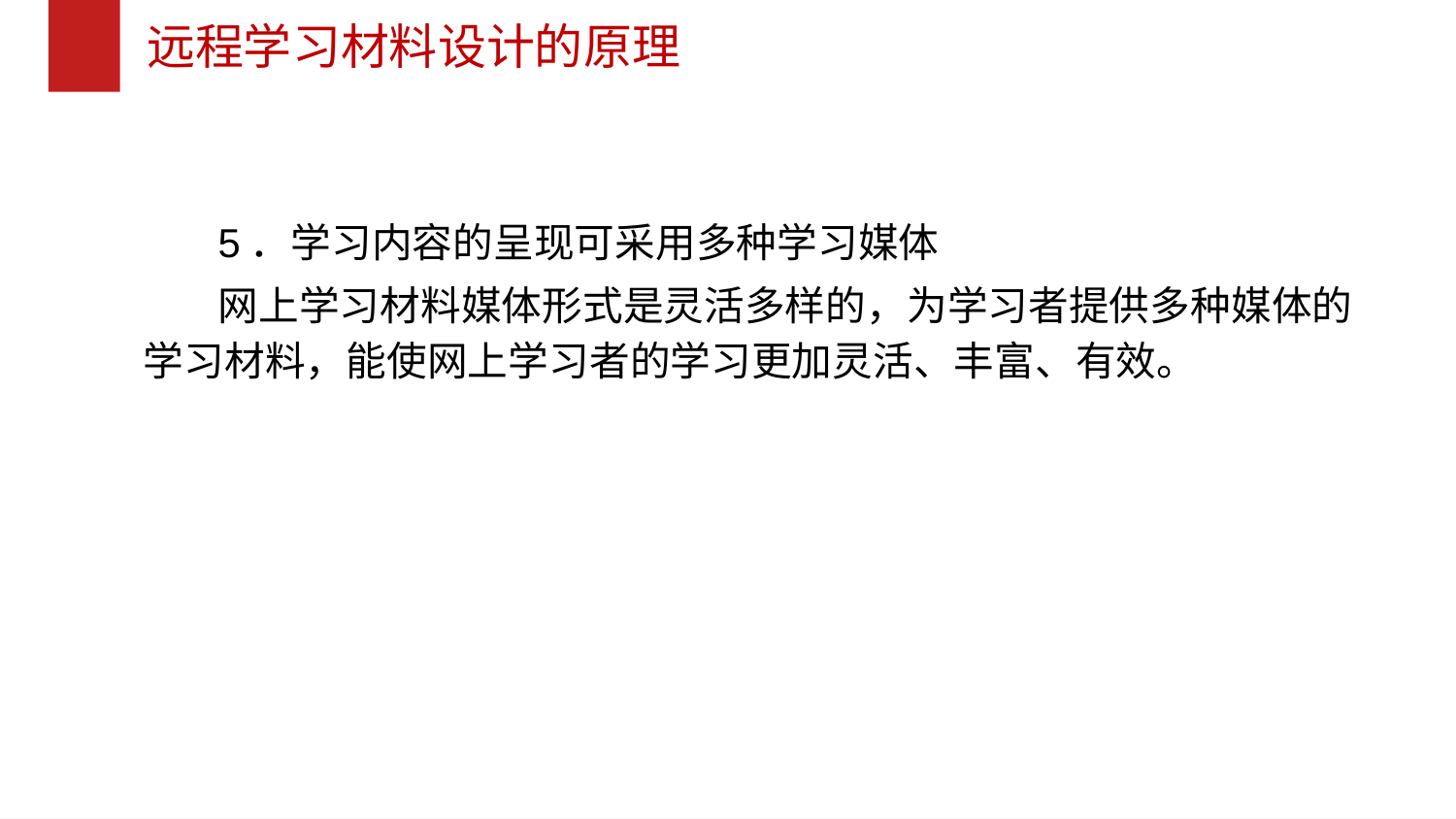

远程学习材料设计的原理
5．学习内容的呈现可采用多种学习媒体
网上学习材料媒体形式是灵活多样的，为学习者提供多种媒体的学习材料，能使网上学习者的学习更加灵活、丰富、有效。